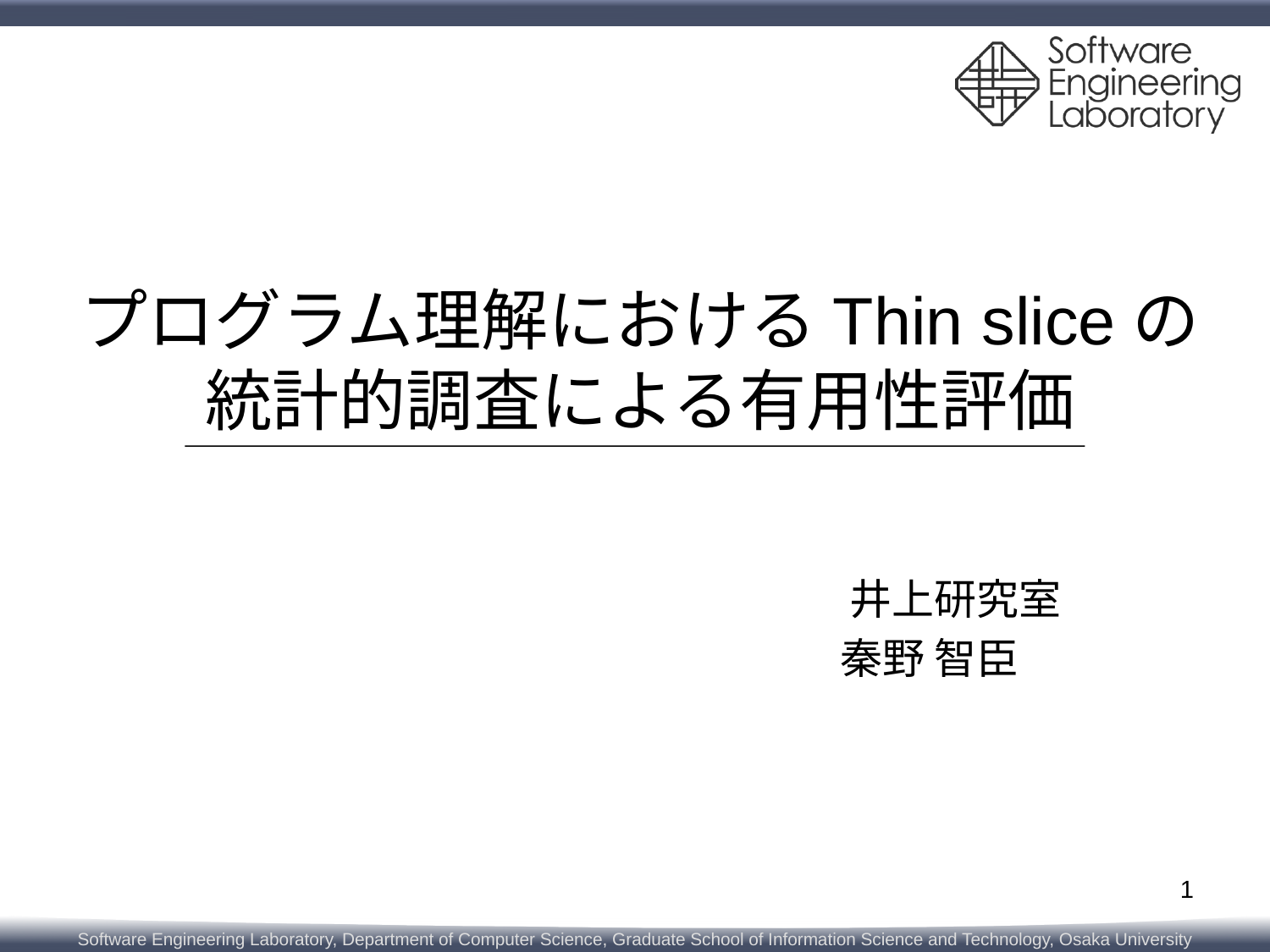

# プログラム理解におけるThin sliceの 統計的調査による有用性評価
井上研究室
秦野 智臣
1